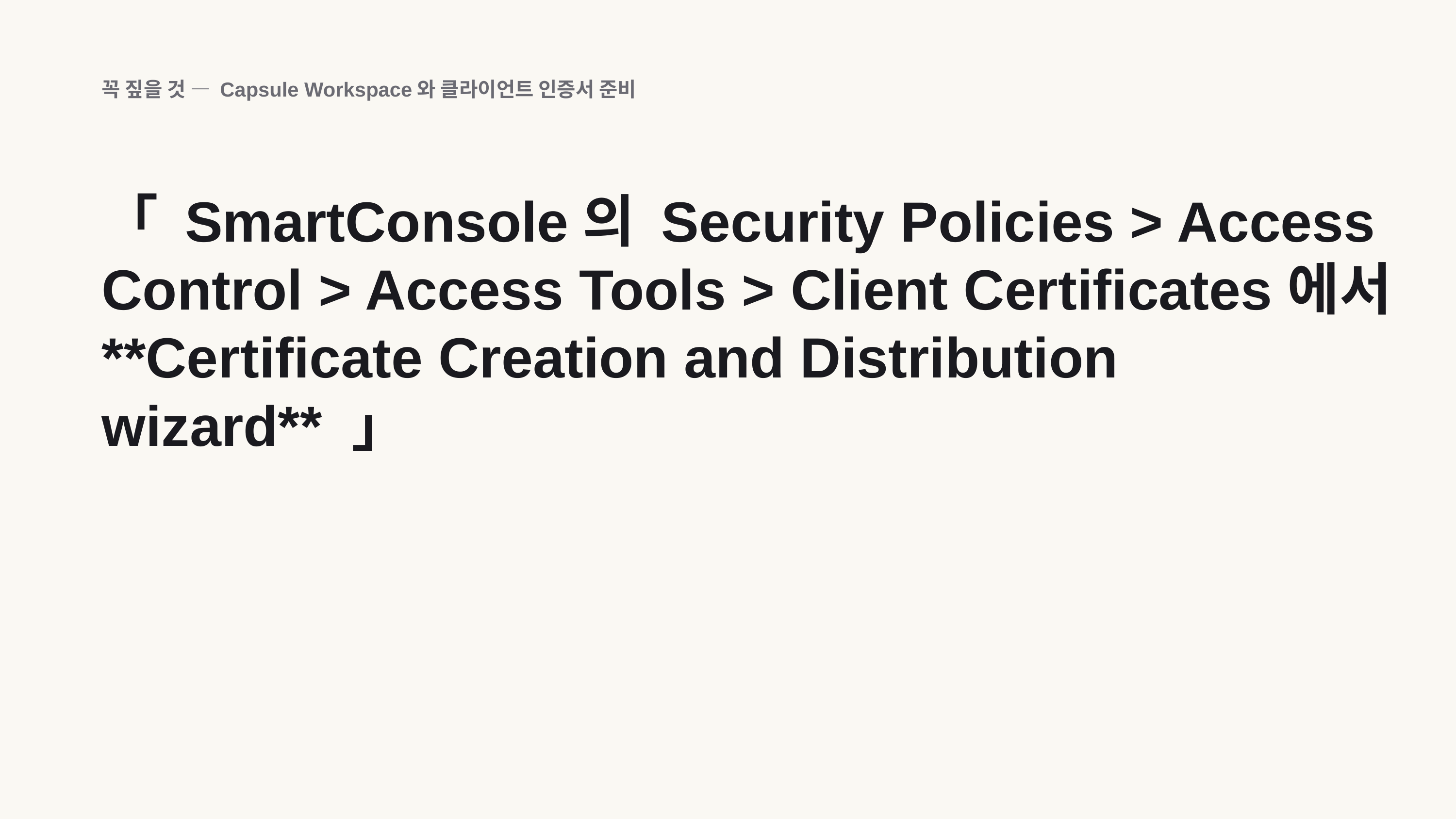

꼭 짚을 것 — Capsule Workspace와 클라이언트 인증서 준비
「 SmartConsole의 Security Policies > Access Control > Access Tools > Client Certificates에서 **Certificate Creation and Distribution wizard** 」